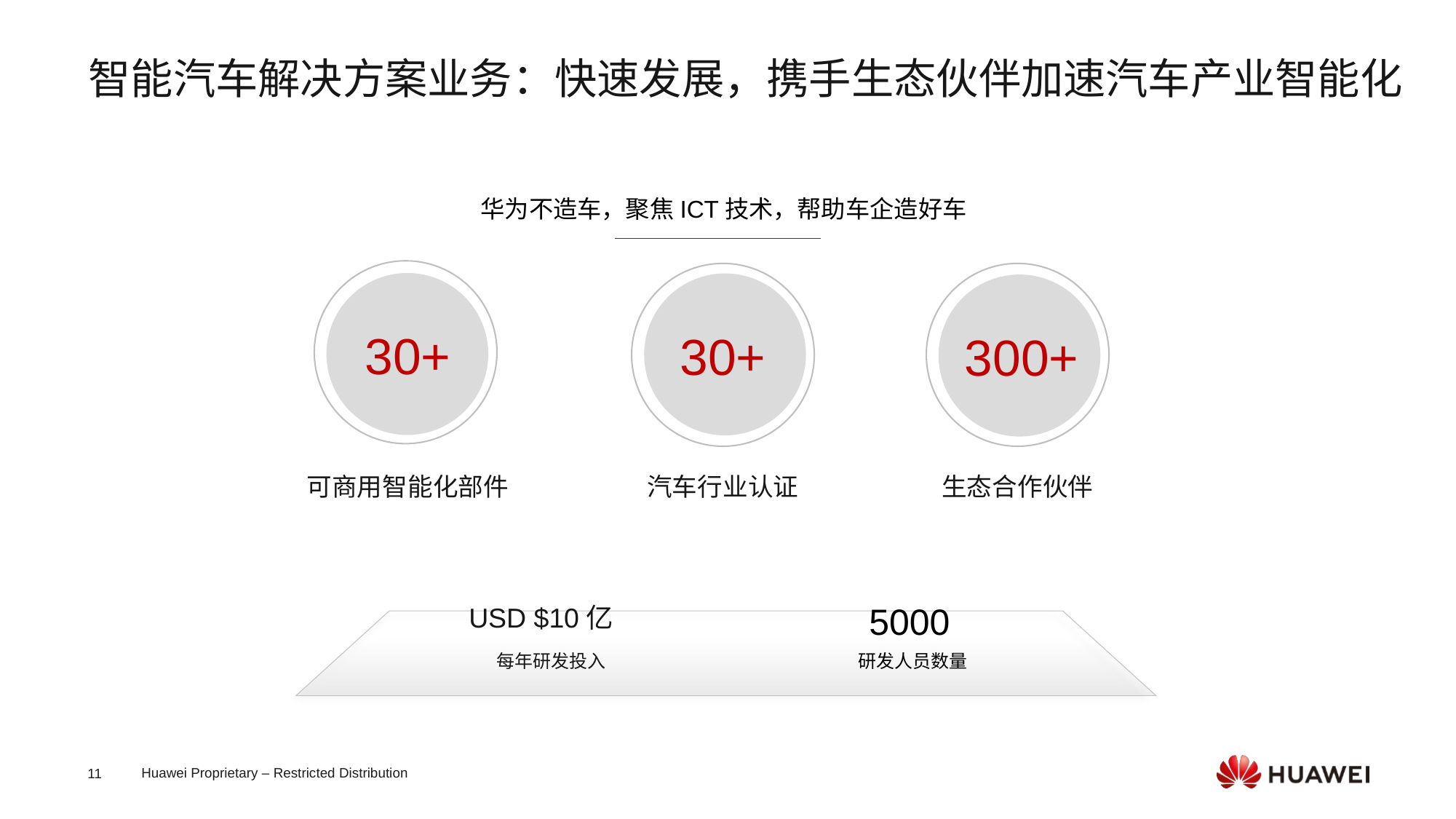

智能汽车解决方案业务：快速发展，携手生态伙伴加速汽车产业智能化
华为不造车，聚焦ICT技术，帮助车企造好车

30+
可商用智能化部件

30+
汽车行业认证

300+
生态合作伙伴
5000

USD $10亿

研发人员数量
每年研发投入